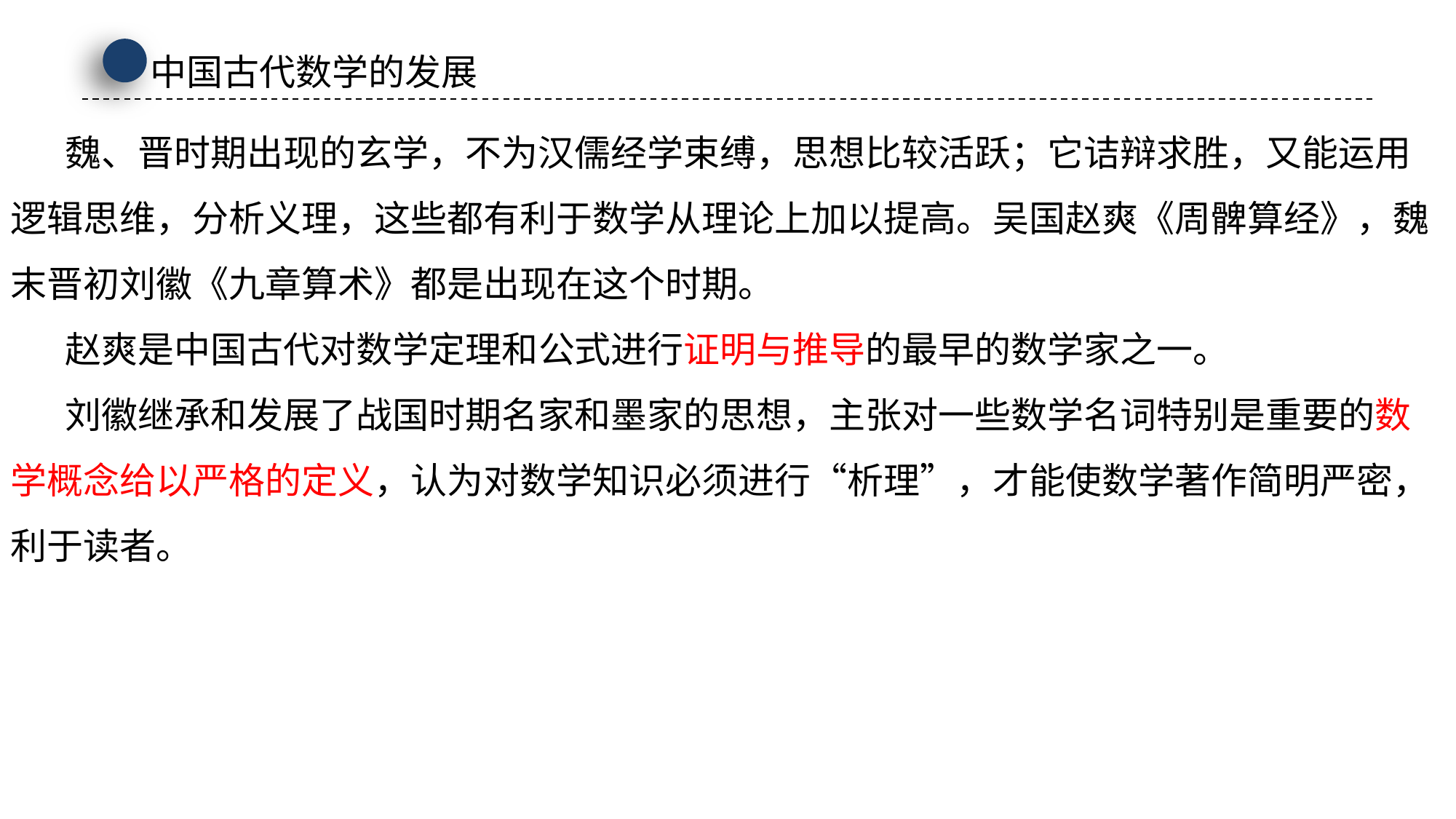

中国古代数学的发展
魏、晋时期出现的玄学，不为汉儒经学束缚，思想比较活跃；它诘辩求胜，又能运用逻辑思维，分析义理，这些都有利于数学从理论上加以提高。吴国赵爽《周髀算经》，魏末晋初刘徽《九章算术》都是出现在这个时期。
赵爽是中国古代对数学定理和公式进行证明与推导的最早的数学家之一。
刘徽继承和发展了战国时期名家和墨家的思想，主张对一些数学名词特别是重要的数学概念给以严格的定义，认为对数学知识必须进行“析理”，才能使数学著作简明严密，利于读者。